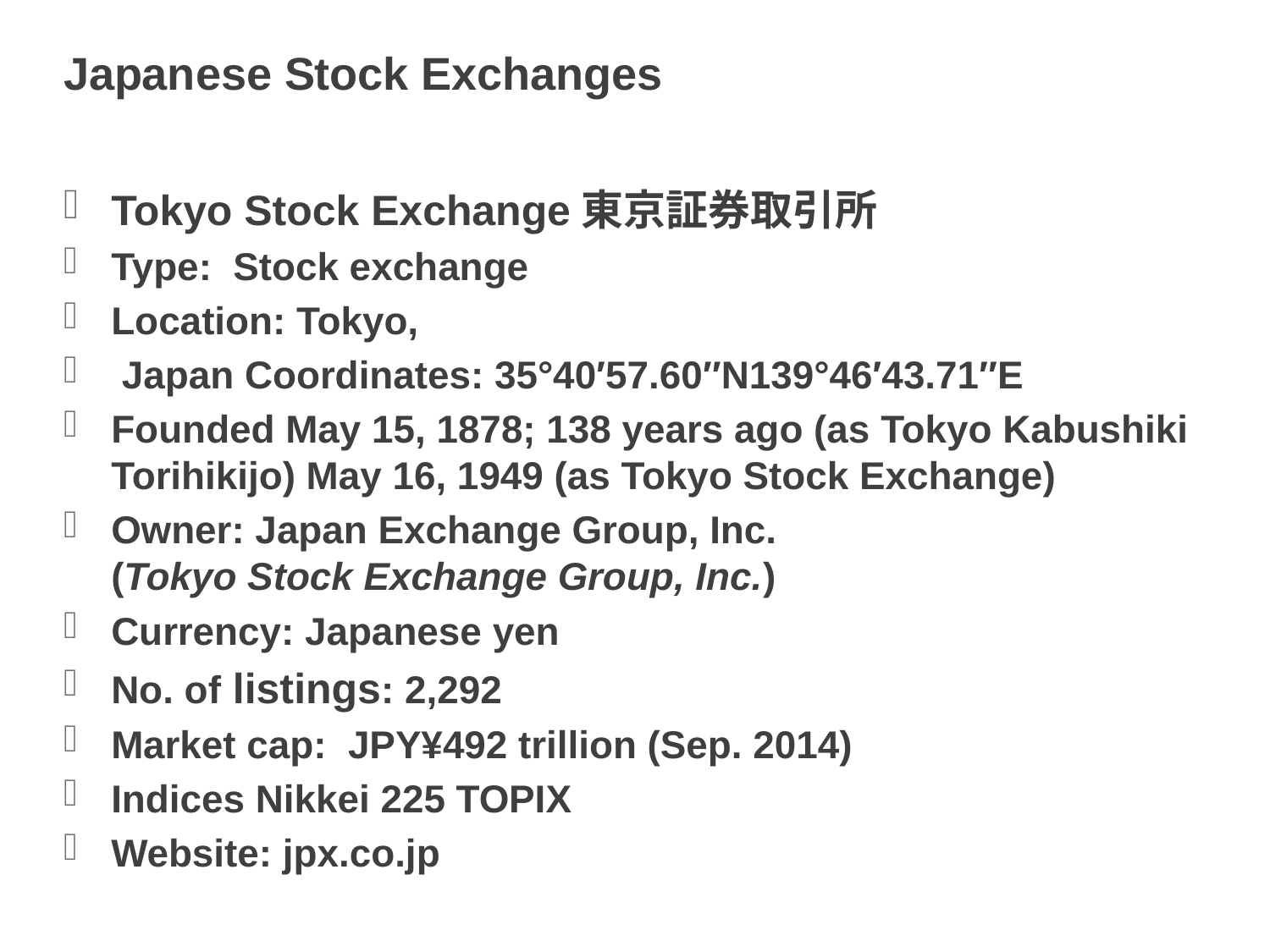

# Japanese Stock Exchanges
Tokyo Stock Exchange東京証券取引所
Type:  Stock exchange
Location: Tokyo,
 Japan Coordinates: 35°40′57.60″N139°46′43.71″E
Founded May 15, 1878; 138 years ago (as Tokyo Kabushiki Torihikijo) May 16, 1949 (as Tokyo Stock Exchange)
Owner: Japan Exchange Group, Inc.
(Tokyo Stock Exchange Group, Inc.)
Currency: Japanese yen
No. of listings: 2,292
Market cap:  JPY¥492 trillion (Sep. 2014)
Indices Nikkei 225 TOPIX
Website: jpx.co.jp